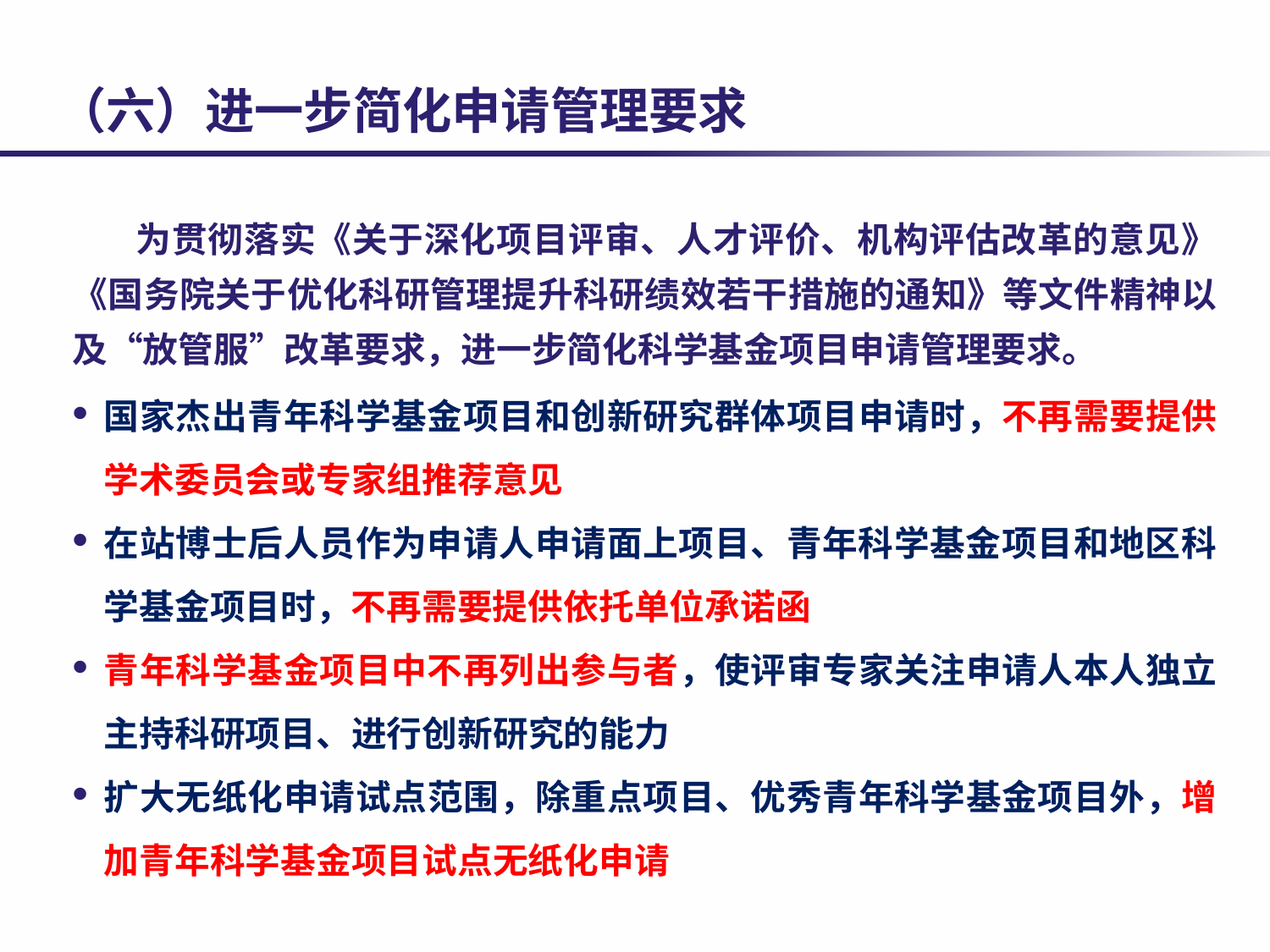

# （六）进一步简化申请管理要求
为贯彻落实《关于深化项目评审、人才评价、机构评估改革的意见》《国务院关于优化科研管理提升科研绩效若干措施的通知》等文件精神以及“放管服”改革要求，进一步简化科学基金项目申请管理要求。
国家杰出青年科学基金项目和创新研究群体项目申请时，不再需要提供学术委员会或专家组推荐意见
在站博士后人员作为申请人申请面上项目、青年科学基金项目和地区科学基金项目时，不再需要提供依托单位承诺函
青年科学基金项目中不再列出参与者，使评审专家关注申请人本人独立主持科研项目、进行创新研究的能力
扩大无纸化申请试点范围，除重点项目、优秀青年科学基金项目外，增加青年科学基金项目试点无纸化申请